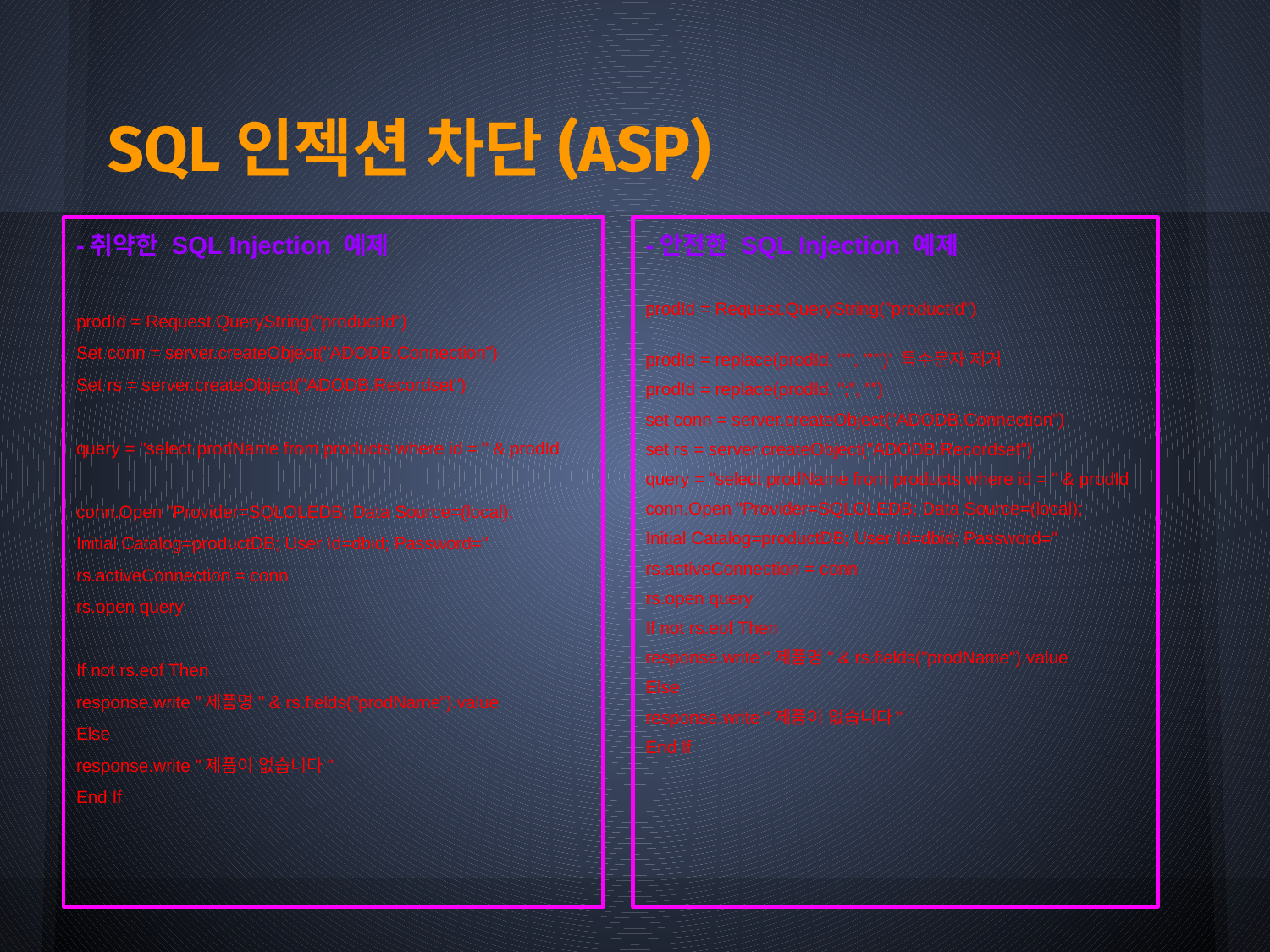

# SQL인젝션 차단(ASP)
-취약한 SQL Injection 예제

prodId = Request.QueryString("productId")
Set conn = server.createObject("ADODB.Connection")
Set rs = server.createObject("ADODB.Recordset")

query = "select prodName from products where id = " & prodId

conn.Open "Provider=SQLOLEDB; Data Source=(local);
Initial Catalog=productDB; User Id=dbid; Password="
rs.activeConnection = conn
rs.open query

If not rs.eof Then
response.write "제품명" & rs.fields("prodName").value
Else
response.write "제품이 없습니다"
End If
-안전한 SQL Injection 예제

prodId = Request.QueryString("productId")

prodId = replace(prodId, "'", "''")' 특수문자 제거
prodId = replace(prodId, ";", "")
set conn = server.createObject("ADODB.Connection")
set rs = server.createObject("ADODB.Recordset")
query = "select prodName from products where id = " & prodId
conn.Open "Provider=SQLOLEDB; Data Source=(local);
Initial Catalog=productDB; User Id=dbid; Password="
rs.activeConnection = conn
rs.open query
If not rs.eof Then
response.write "제품명" & rs.fields("prodName").value
Else
response.write "제품이 없습니다"
End If